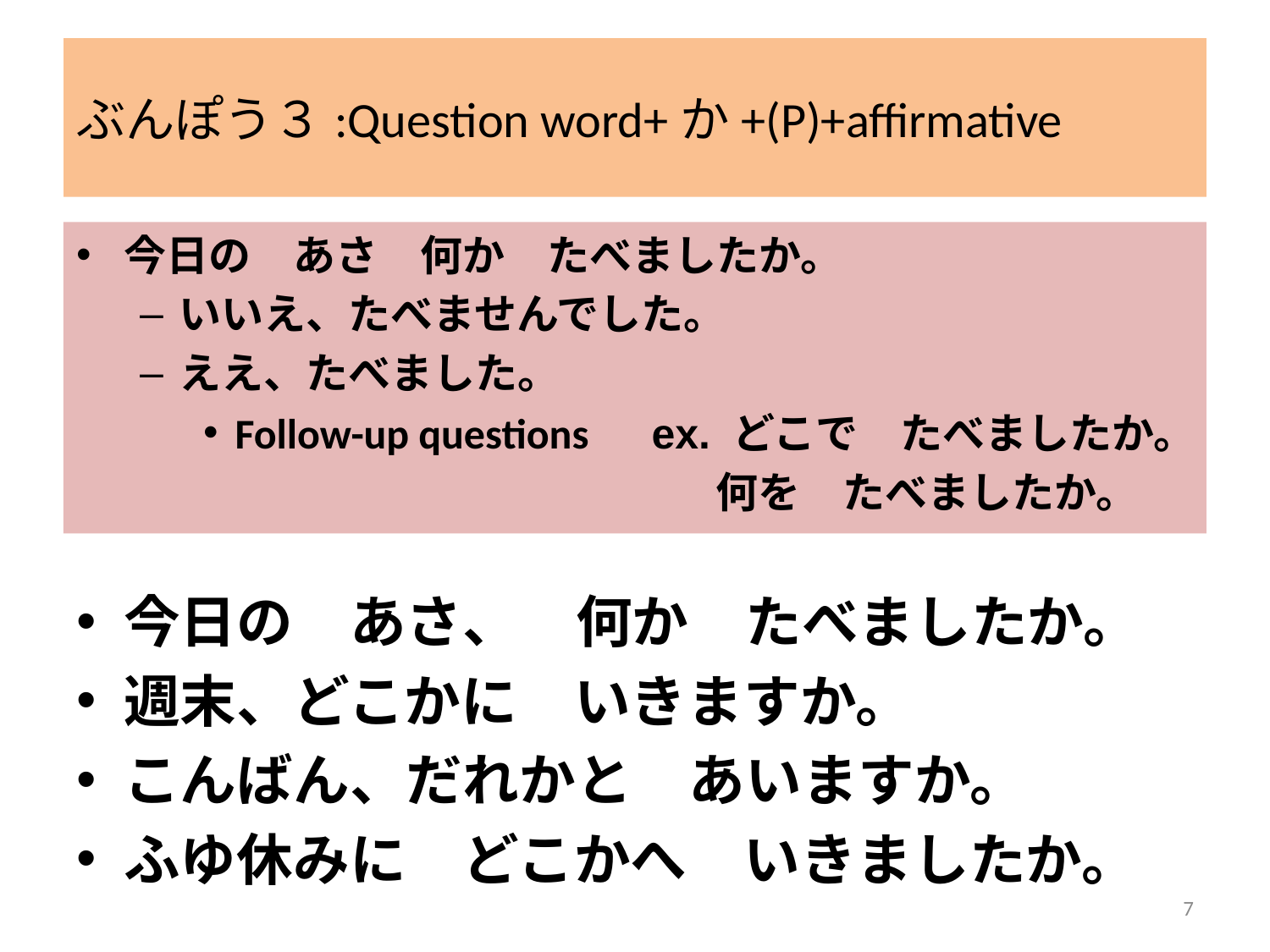

# ぶんぽう３:Question word+か+(P)+affirmative
今日の　あさ　何か　たべましたか。
いいえ、たべませんでした。
ええ、たべました。
Follow-up questions　ex. どこで　たべましたか。
     	 		　      何を　たべましたか。
今日の　あさ、　何か　たべましたか。
週末、どこかに　いきますか。
こんばん、だれかと　あいますか。
ふゆ休みに　どこかへ　いきましたか。

7